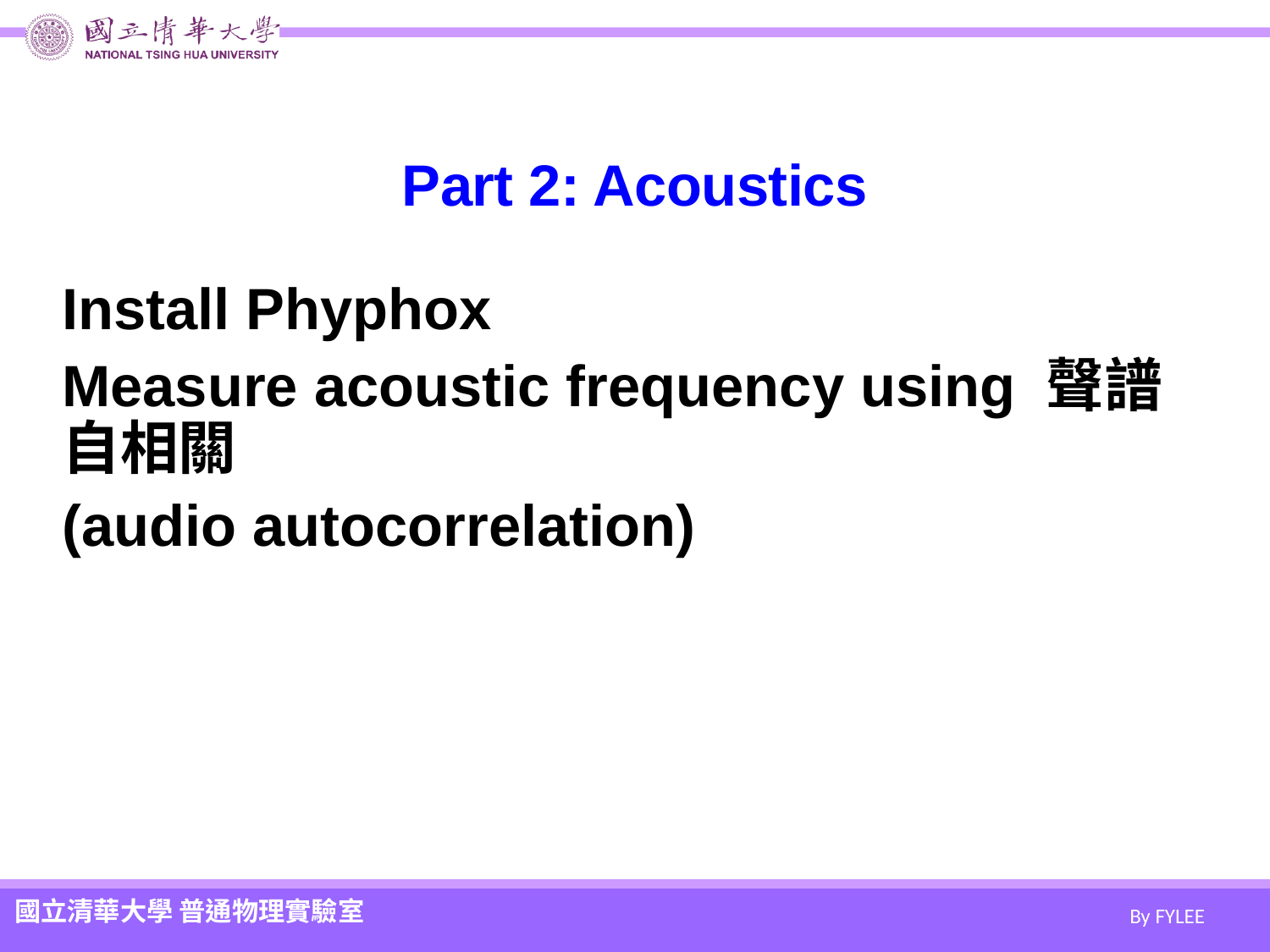

# Part 2: Acoustics
Install Phyphox
Measure acoustic frequency using 聲譜自相關
(audio autocorrelation)